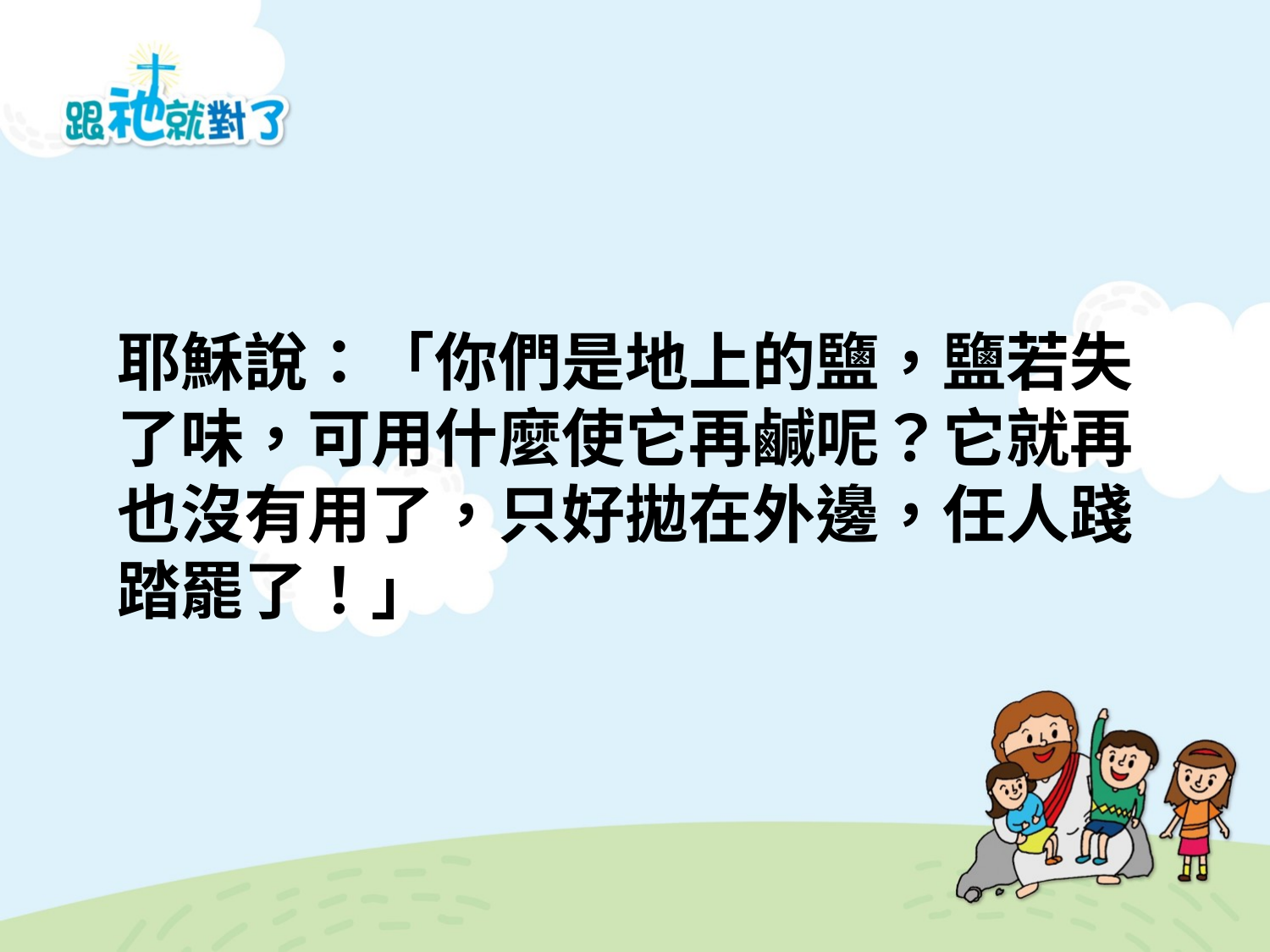

耶穌說：「你們是地上的鹽，鹽若失了味，可用什麼使它再鹹呢？它就再也沒有用了，只好拋在外邊，任人踐踏罷了！」